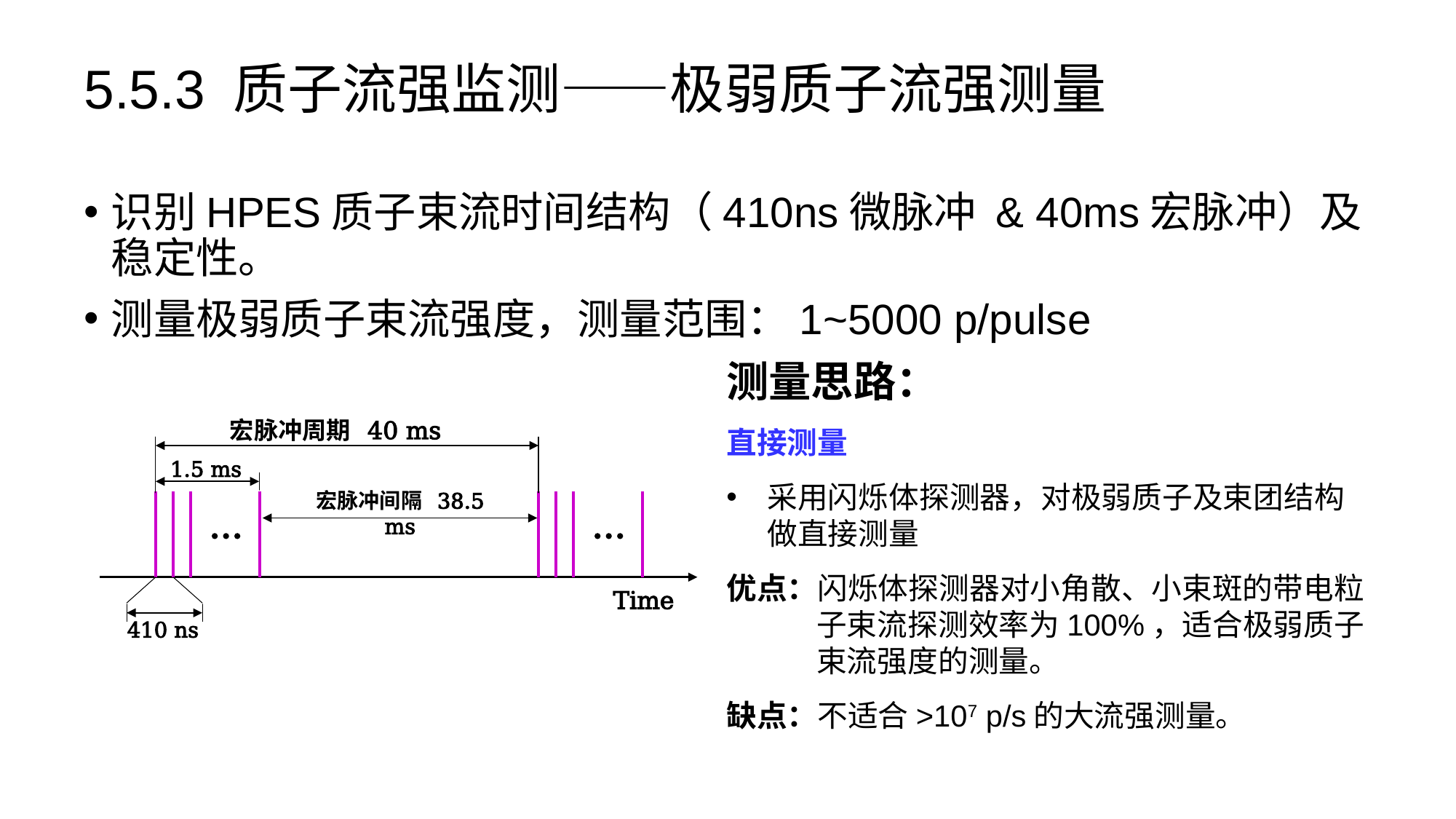

# 5.5.3 质子流强监测——极弱质子流强测量
识别HPES质子束流时间结构（410ns微脉冲 & 40ms宏脉冲）及稳定性。
测量极弱质子束流强度，测量范围：1~5000 p/pulse
测量思路：
直接测量
采用闪烁体探测器，对极弱质子及束团结构做直接测量
优点：闪烁体探测器对小角散、小束斑的带电粒子束流探测效率为100%，适合极弱质子束流强度的测量。
缺点：不适合>107 p/s的大流强测量。
宏脉冲周期  40 ms
1.5 ms
宏脉冲间隔  38.5 ms
…
…
Time
410 ns